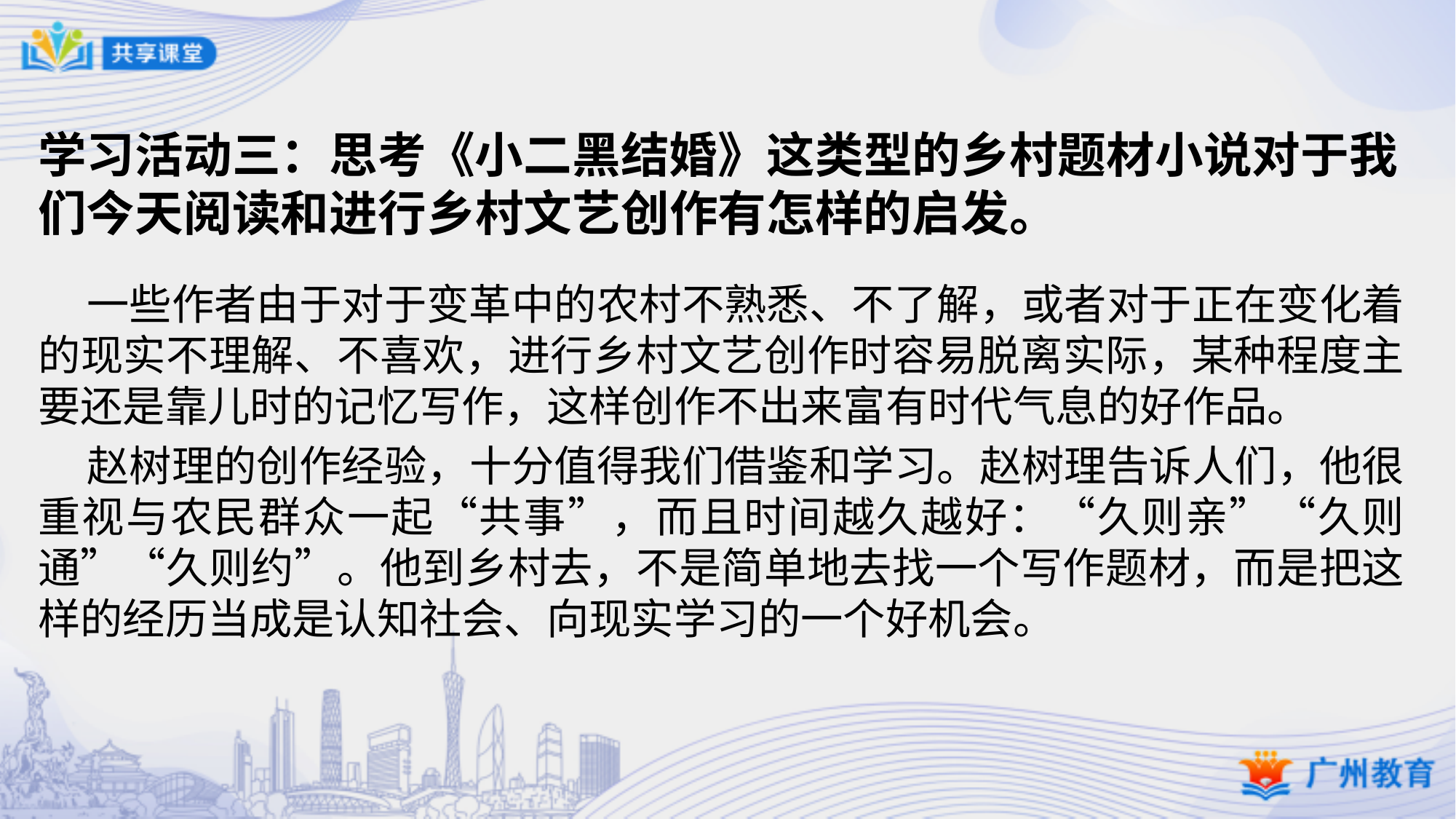

# 学习活动三：思考《小二黑结婚》这类型的乡村题材小说对于我们今天阅读和进行乡村文艺创作有怎样的启发。
    一些作者由于对于变革中的农村不熟悉、不了解，或者对于正在变化着的现实不理解、不喜欢，进行乡村文艺创作时容易脱离实际，某种程度主要还是靠儿时的记忆写作，这样创作不出来富有时代气息的好作品。
    赵树理的创作经验，十分值得我们借鉴和学习。赵树理告诉人们，他很重视与农民群众一起“共事”，而且时间越久越好：“久则亲”“久则通”“久则约”。他到乡村去，不是简单地去找一个写作题材，而是把这样的经历当成是认知社会、向现实学习的一个好机会。